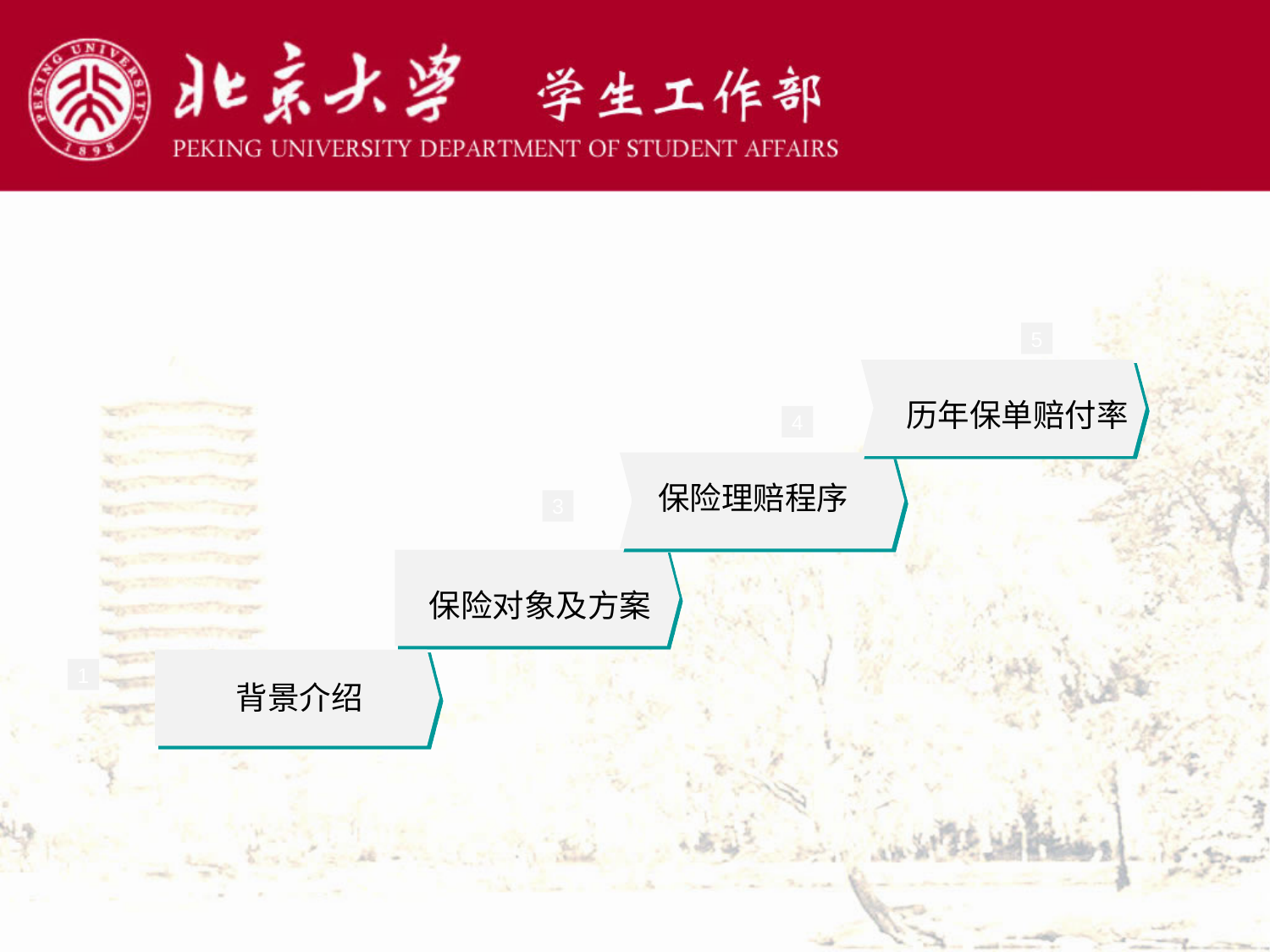

5

历年保单赔付率
4

保险理赔程序
3

保险对象及方案

1
背景介绍